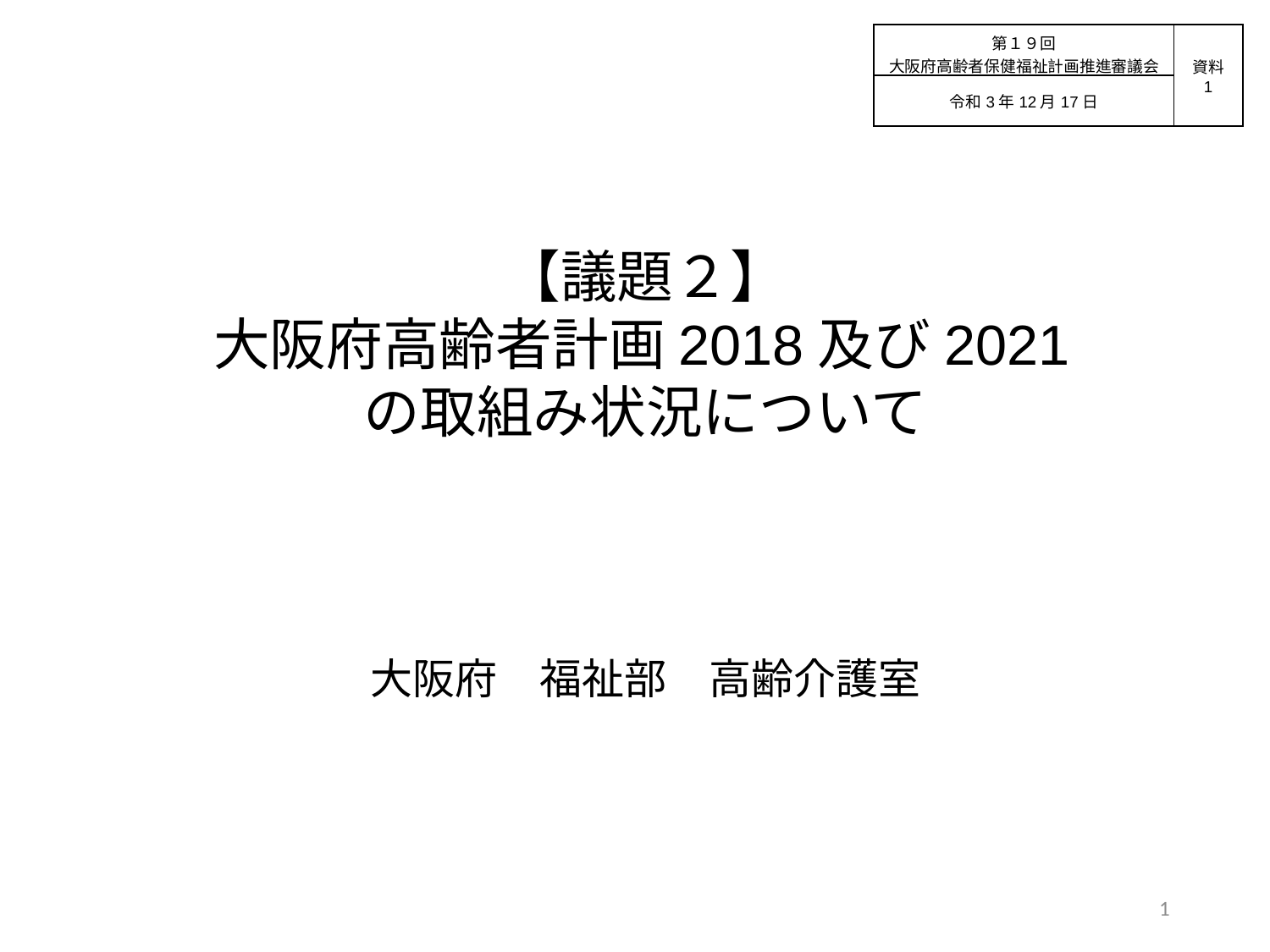

| 第１９回 大阪府高齢者保健福祉計画推進審議会 | 資料 1 |
| --- | --- |
| 令和3年12月17日 |  |
【議題２】
大阪府高齢者計画2018及び2021の取組み状況について
大阪府　福祉部　高齢介護室
1